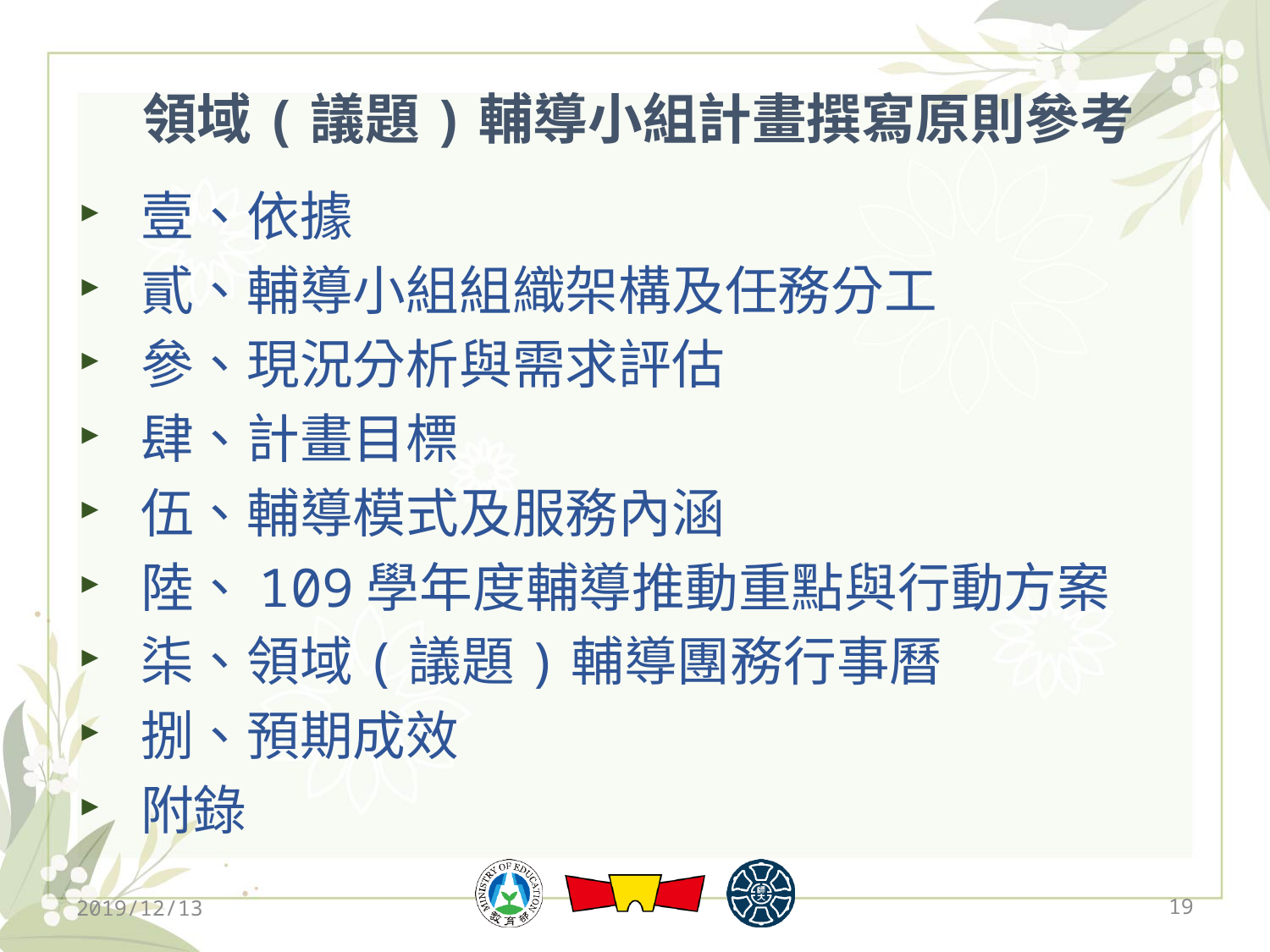

# 領域(議題)輔導小組計畫撰寫原則參考
壹、依據
貳、輔導小組組織架構及任務分工
參、現況分析與需求評估
肆、計畫目標
伍、輔導模式及服務內涵
陸、109學年度輔導推動重點與行動方案
柒、領域(議題)輔導團務行事曆
捌、預期成效
附錄

2019/12/13
19